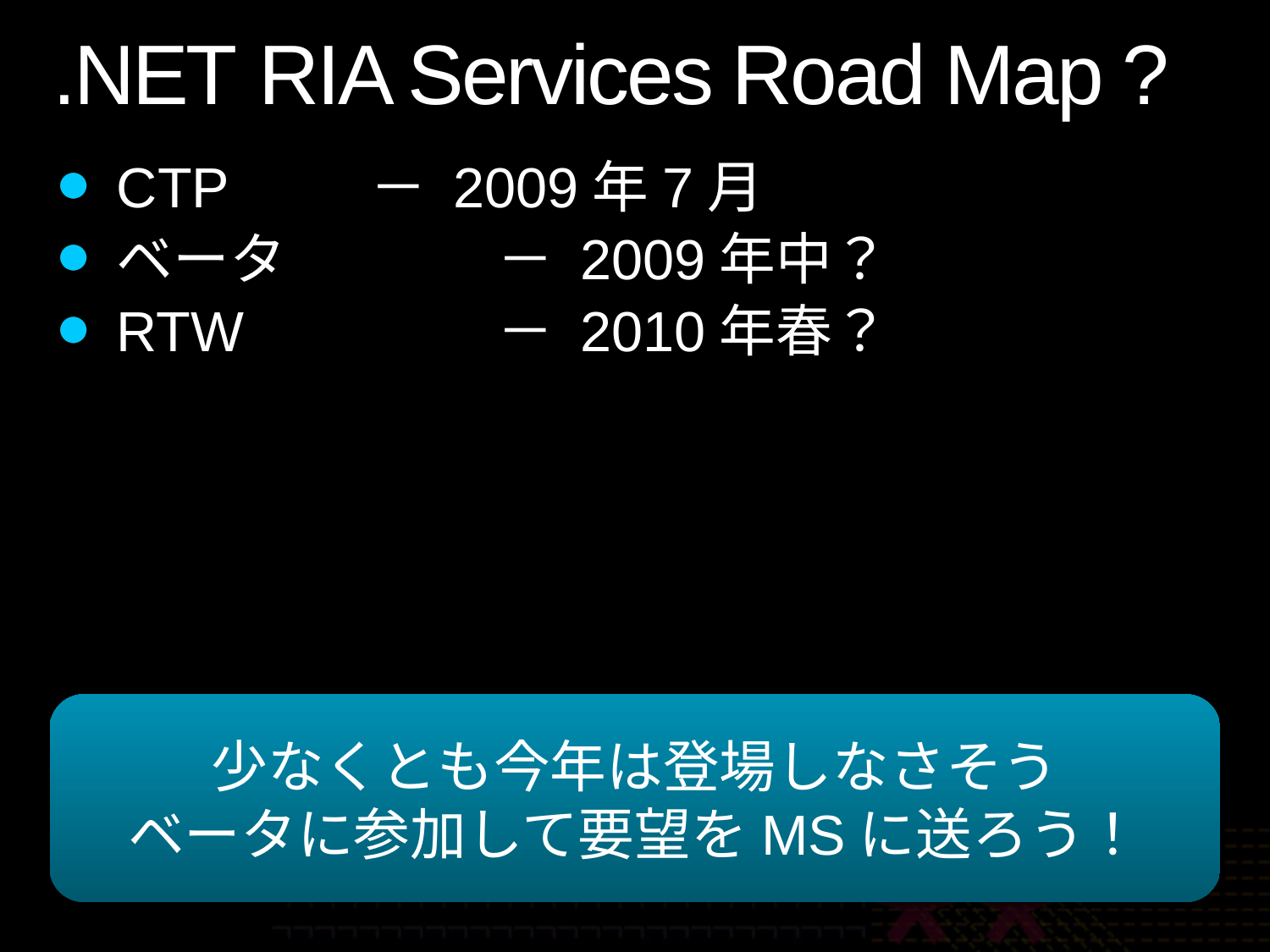

# .NET RIA Services Road Map ?
CTP		－ 2009年7月
ベータ		－ 2009年中？
RTW		－ 2010年春？
少なくとも今年は登場しなさそう
ベータに参加して要望をMSに送ろう！